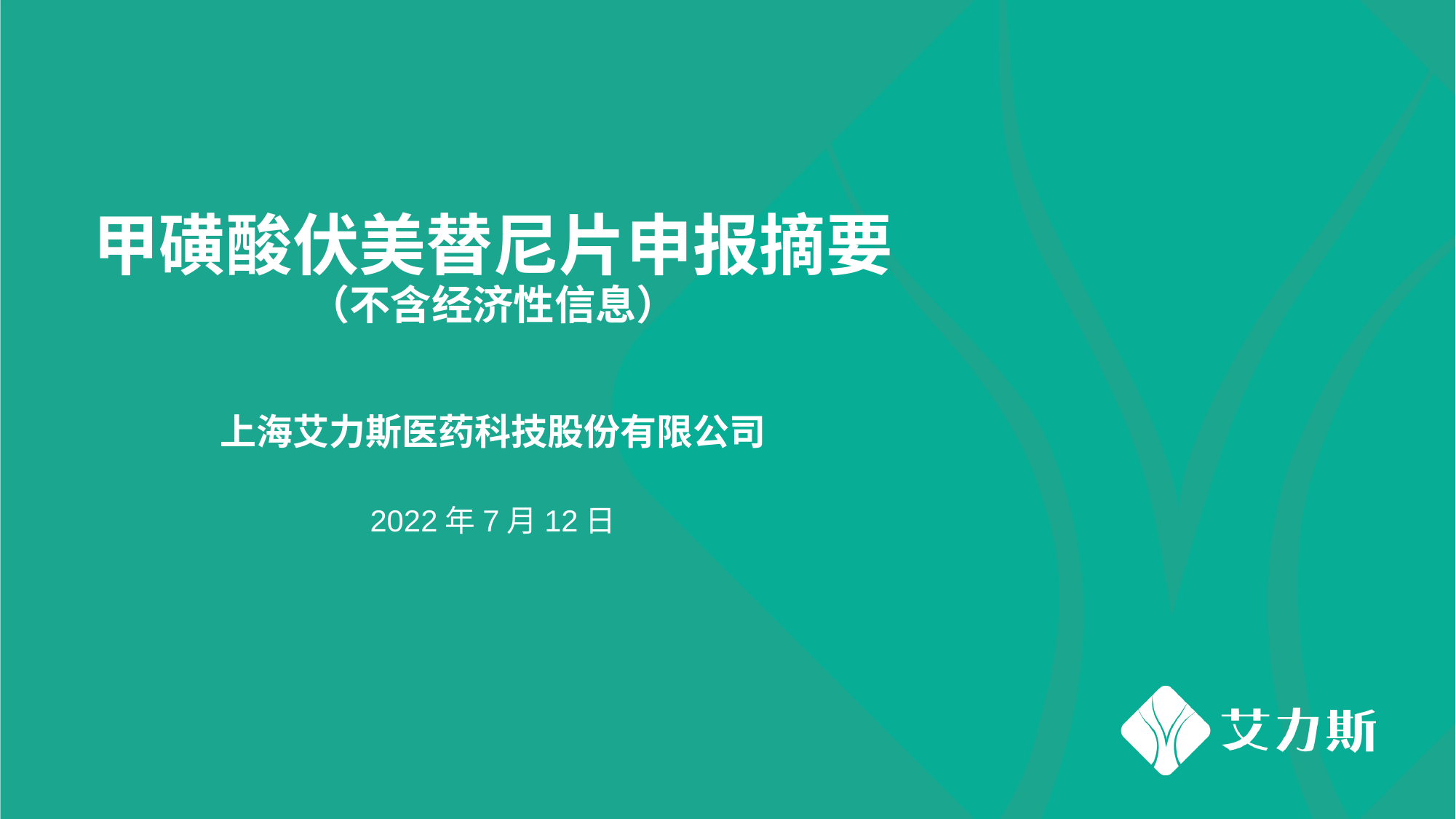

# 甲磺酸伏美替尼片申报摘要 （不含经济性信息）
上海艾力斯医药科技股份有限公司
2022年7月12日